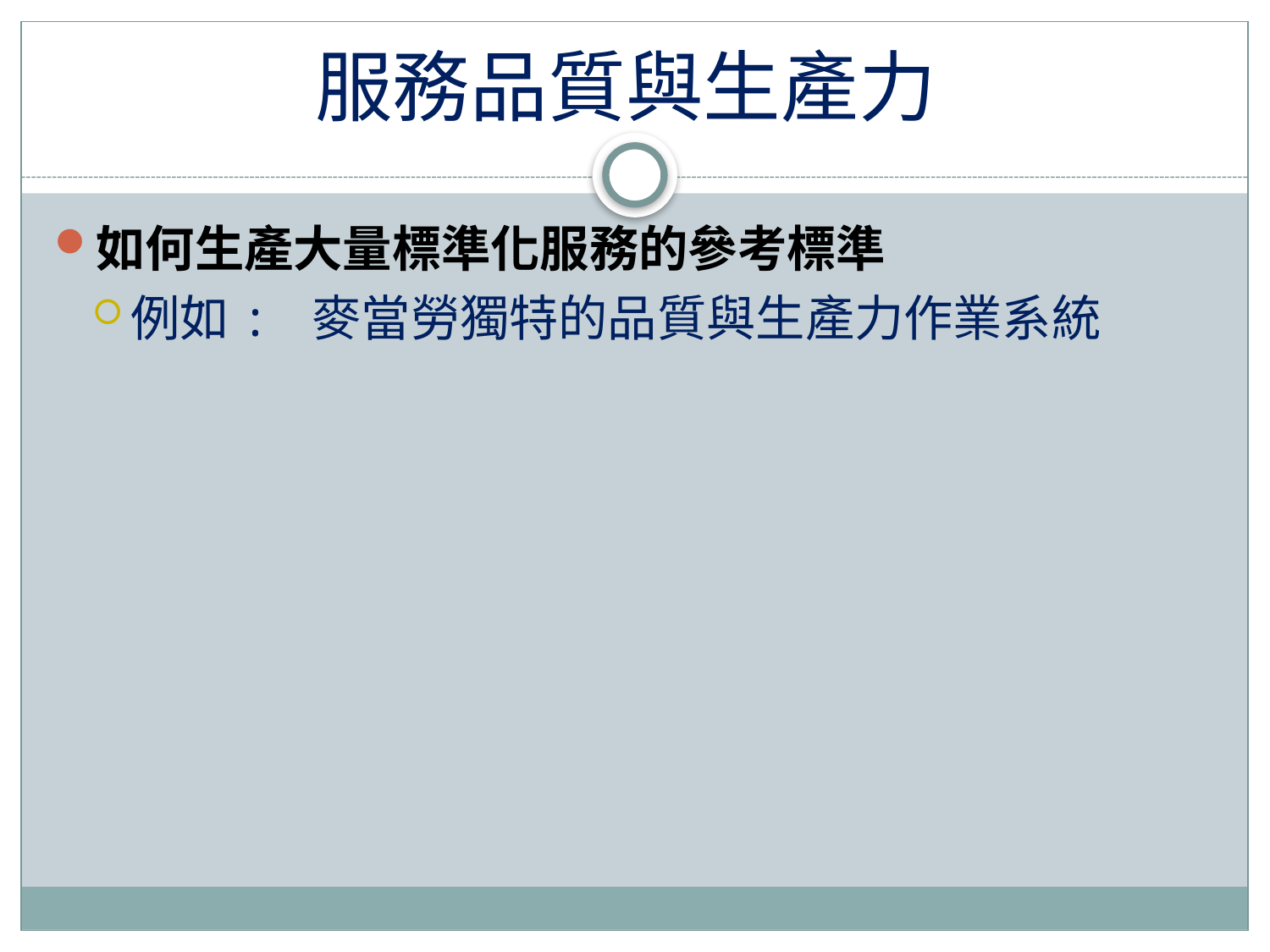

# 服務品質與生產力
如何生產大量標準化服務的參考標準
例如: 麥當勞獨特的品質與生產力作業系統